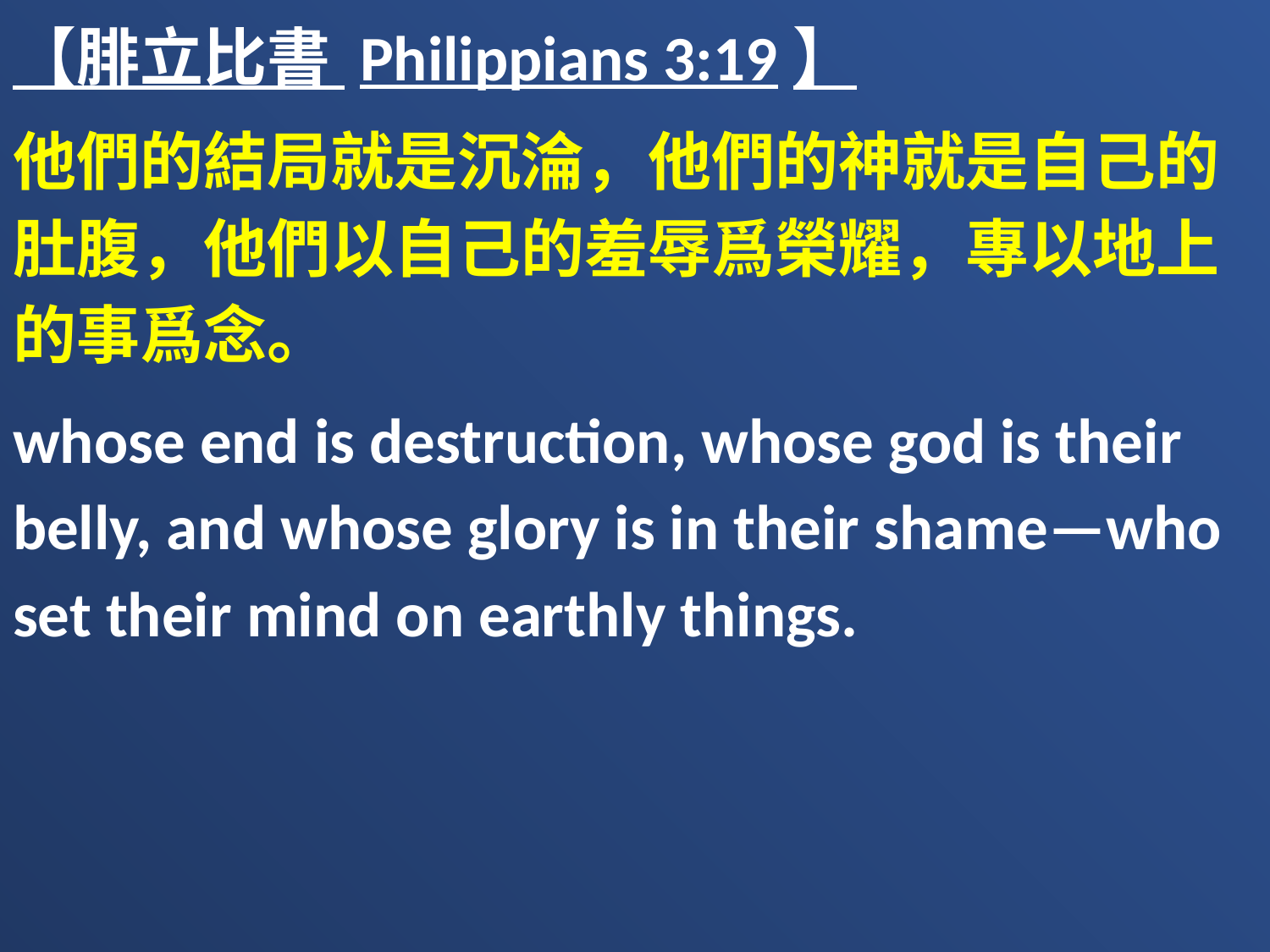

【腓立比書 Philippians 3:19】
他們的結局就是沉淪，他們的神就是自己的肚腹，他們以自己的羞辱爲榮耀，專以地上的事爲念。
whose end is destruction, whose god is their belly, and whose glory is in their shame—who set their mind on earthly things.